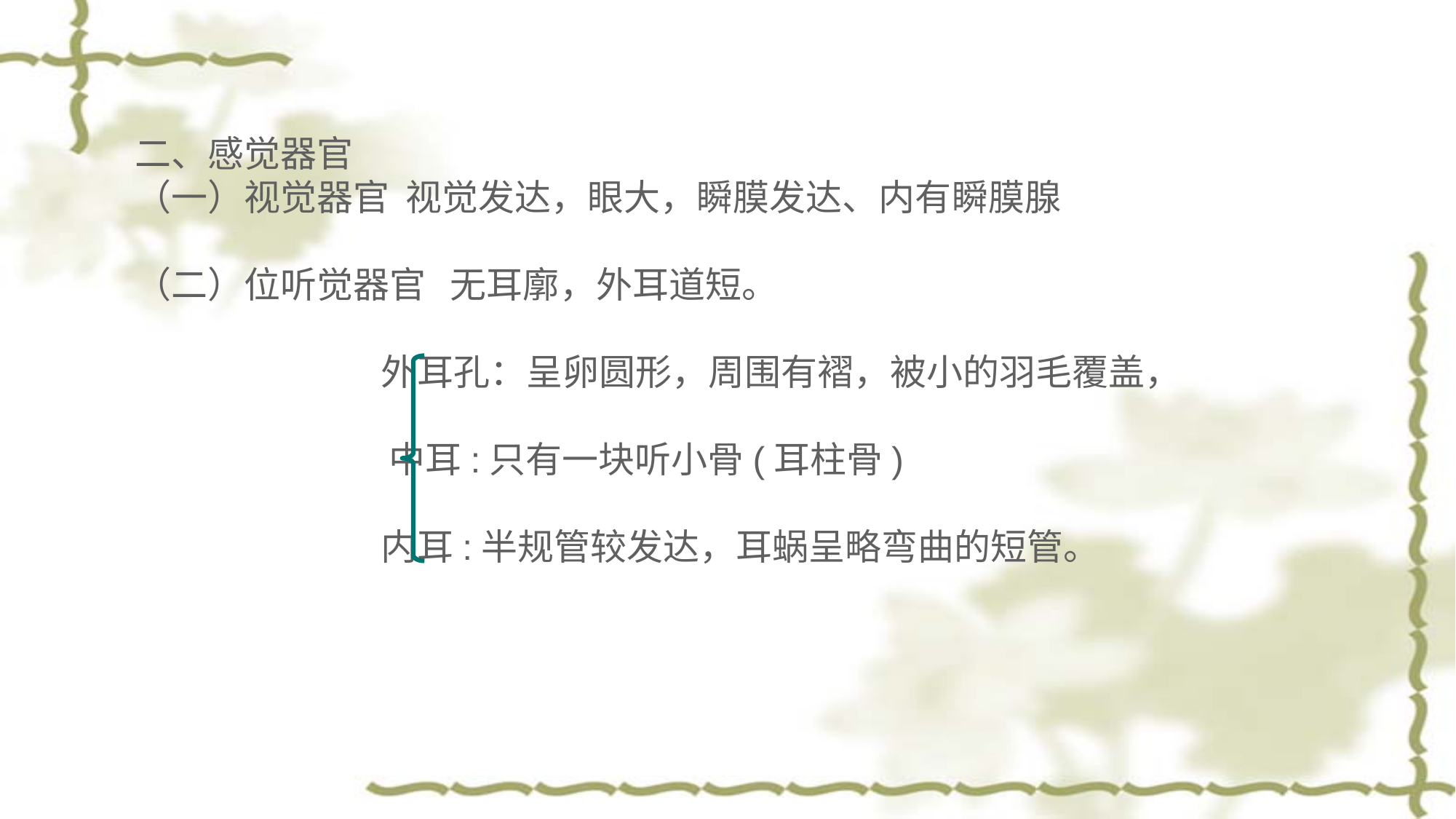

二、感觉器官
（一）视觉器官  视觉发达，眼大，瞬膜发达、内有瞬膜腺

（二）位听觉器官   无耳廓，外耳道短。

                             外耳孔：呈卵圆形，周围有褶，被小的羽毛覆盖，

                              中耳:只有一块听小骨(耳柱骨)

                             内耳:半规管较发达，耳蜗呈略弯曲的短管。